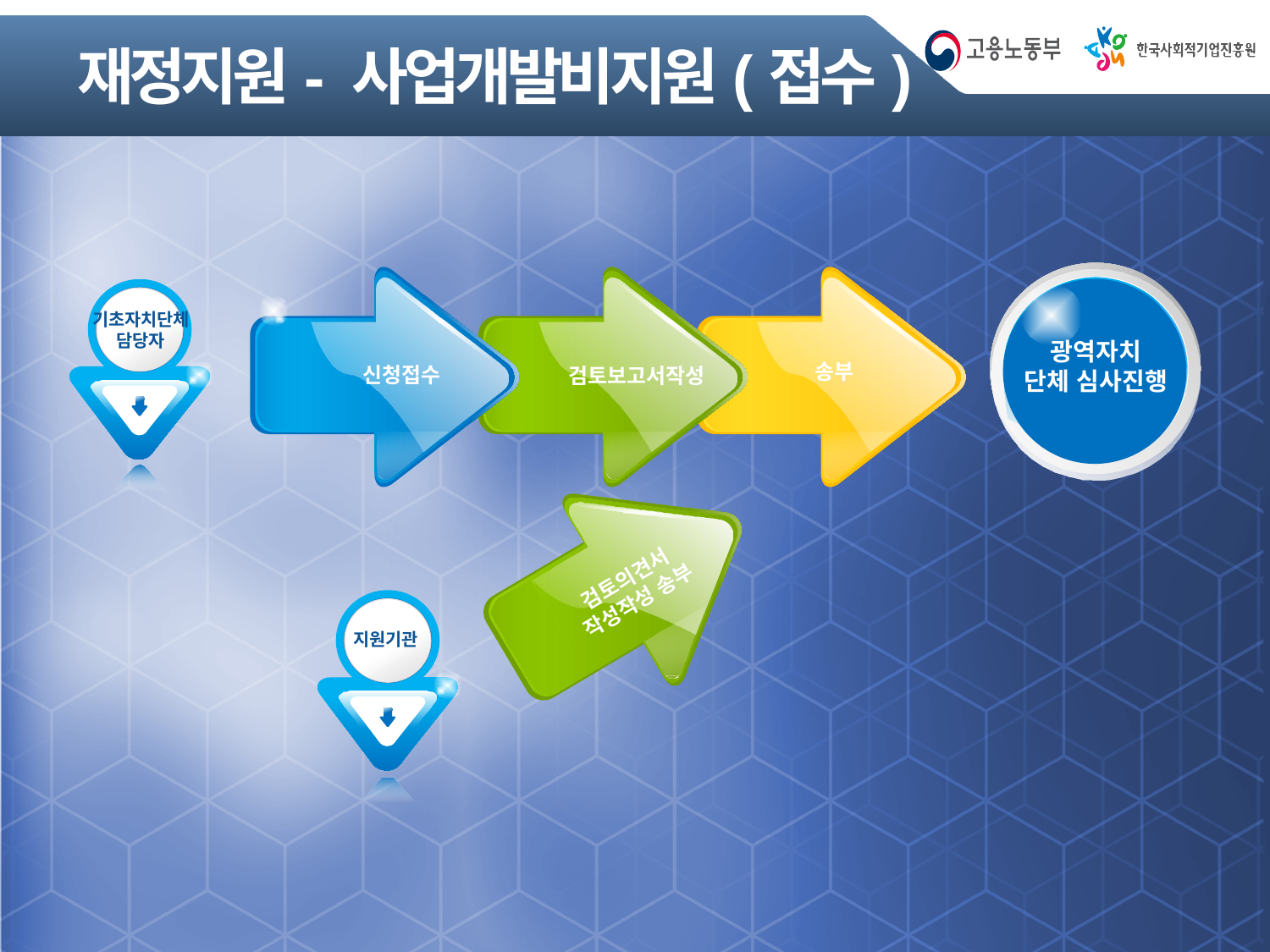

# 재정지원- 사업개발비지원(접수)

신청접수

검토보고서작성

송부

광역자치
단체 심사진행

기초자치단체담당자

검토의견서 작성작성 송부

지원기관